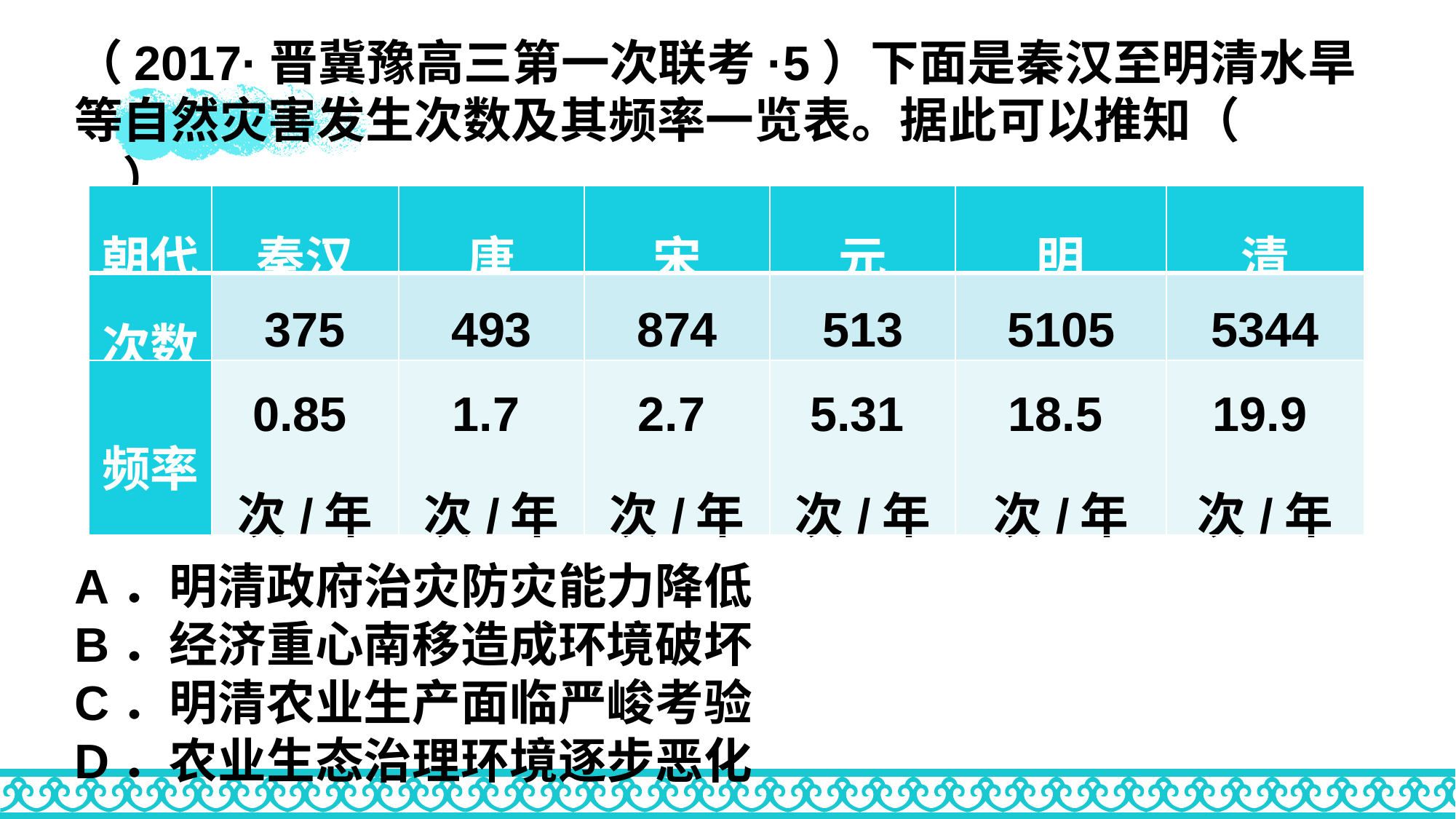

（2017·晋冀豫高三第一次联考·5）下面是秦汉至明清水旱等自然灾害发生次数及其频率一览表。据此可以推知（　　）

A．明清政府治灾防灾能力降低
B．经济重心南移造成环境破坏
C．明清农业生产面临严峻考验
D．农业生态治理环境逐步恶化
| 朝代 | 秦汉 | 唐 | 宋 | 元 | 明 | 清 |
| --- | --- | --- | --- | --- | --- | --- |
| 次数 | 375 | 493 | 874 | 513 | 5105 | 5344 |
| 频率 | 0.85次/年 | 1.7次/年 | 2.7次/年 | 5.31次/年 | 18.5次/年 | 19.9次/年 |